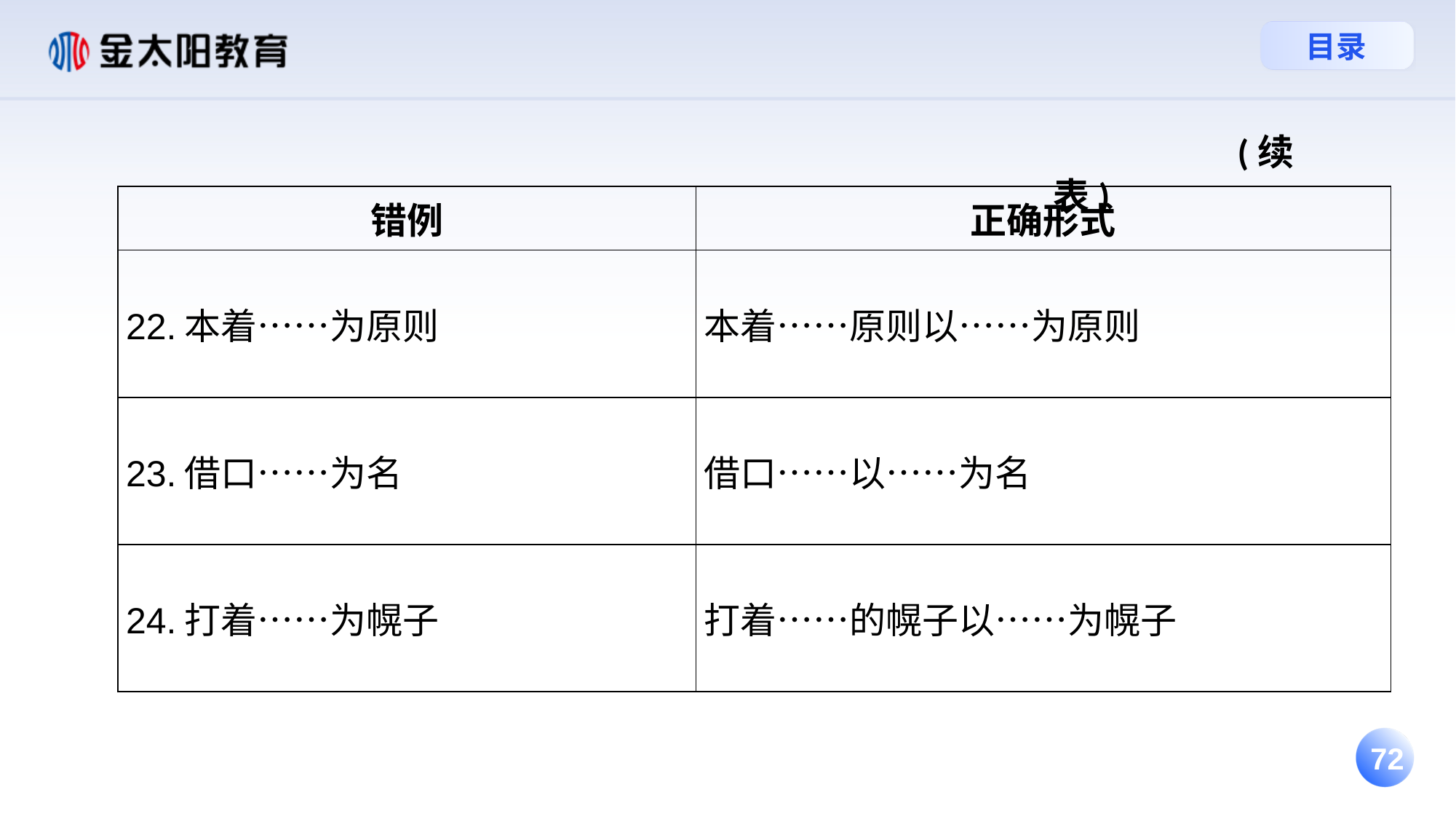

(续表)
| 错例 | 正确形式 |
| --- | --- |
| 22.本着……为原则 | 本着……原则以……为原则 |
| 23.借口……为名 | 借口……以……为名 |
| 24.打着……为幌子 | 打着……的幌子以……为幌子 |